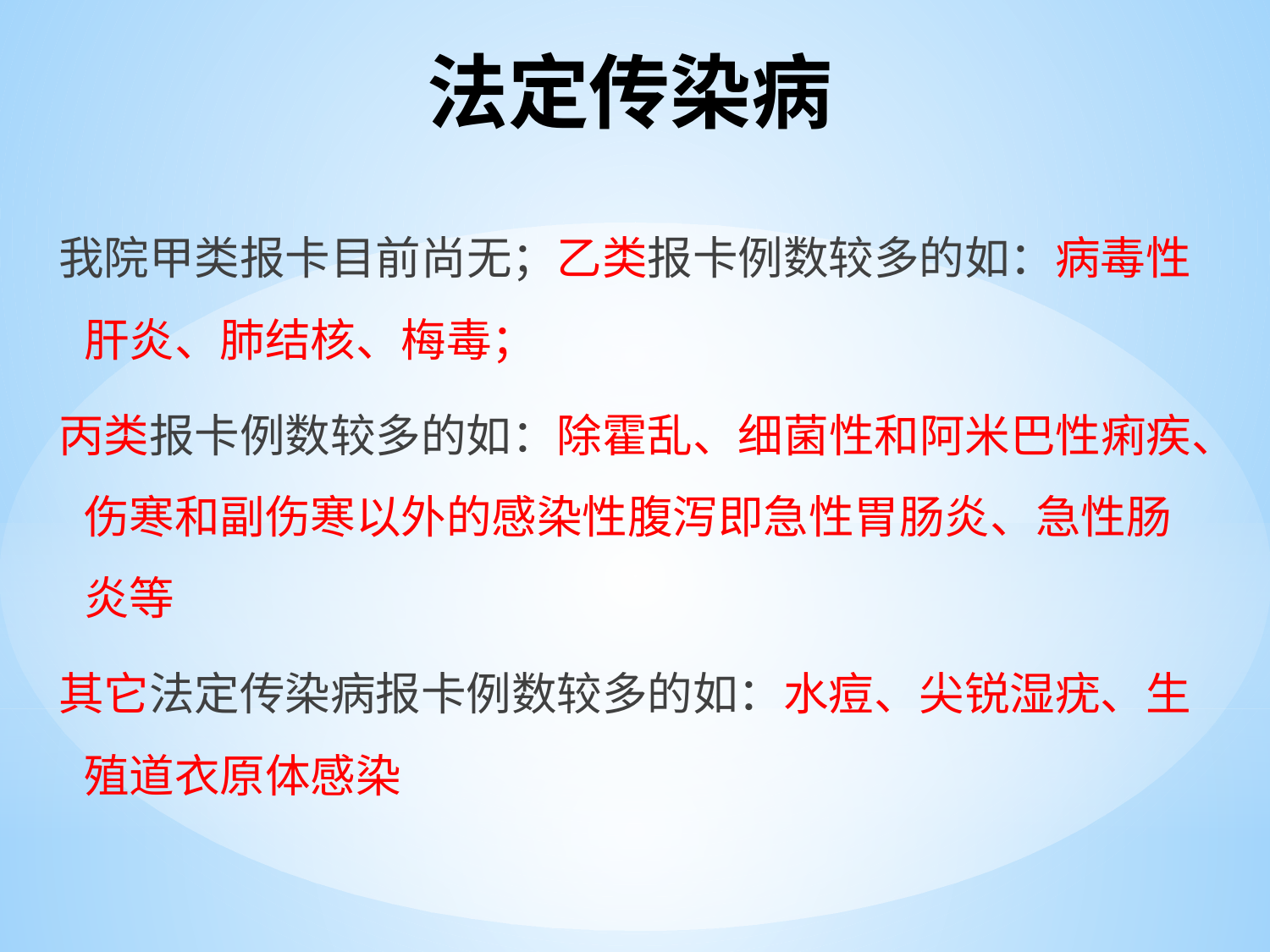

法定传染病
我院甲类报卡目前尚无；乙类报卡例数较多的如：病毒性肝炎、肺结核、梅毒；
丙类报卡例数较多的如：除霍乱、细菌性和阿米巴性痢疾、伤寒和副伤寒以外的感染性腹泻即急性胃肠炎、急性肠炎等
其它法定传染病报卡例数较多的如：水痘、尖锐湿疣、生殖道衣原体感染